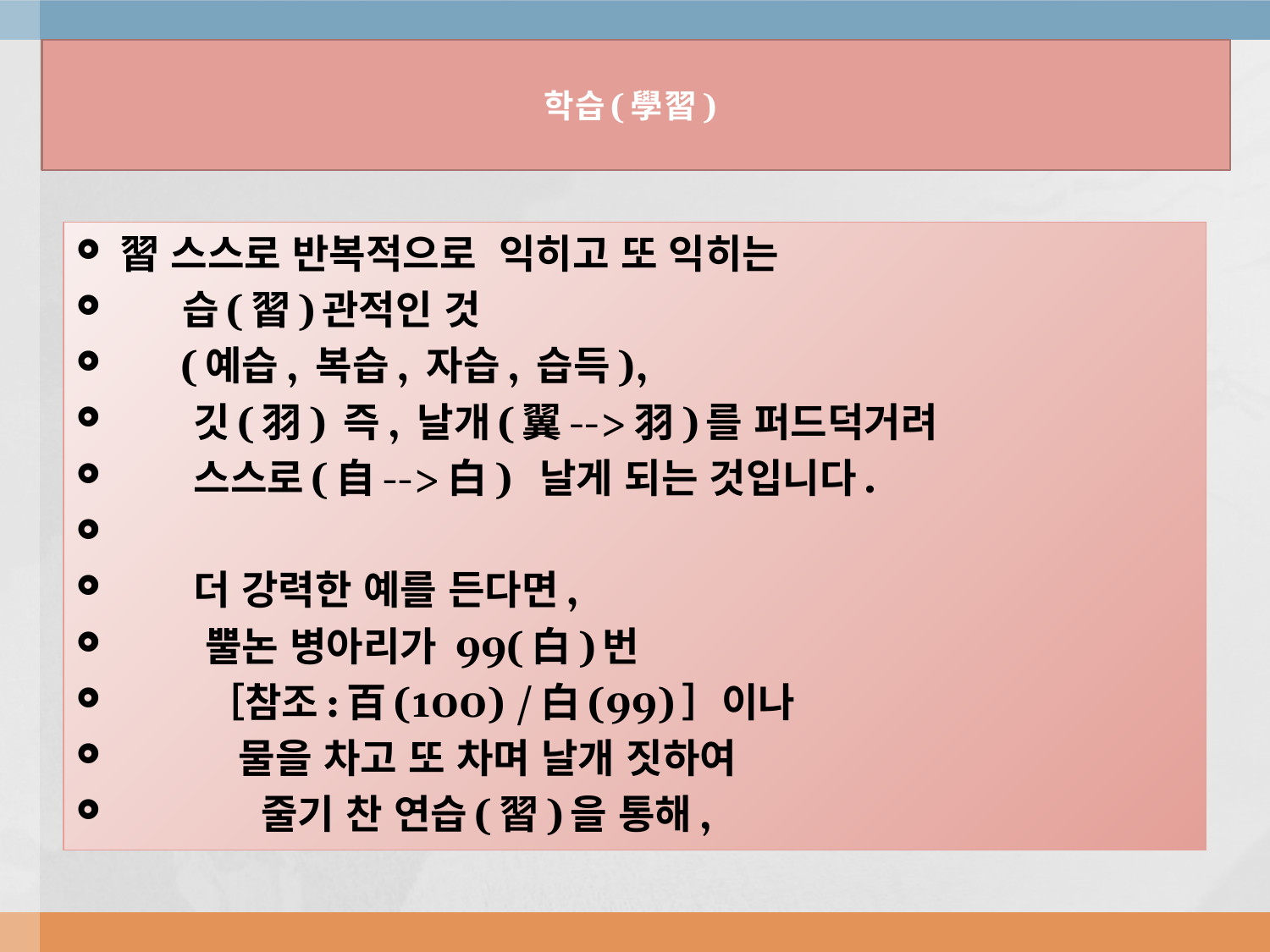

# 학습(學習)
習 스스로 반복적으로  익히고 또 익히는
     습(習)관적인 것
      (예습, 복습, 자습, 습득),
      깃(羽) 즉, 날개(翼-->羽)를 퍼드덕거려
      스스로(自-->白)  날게 되는 것입니다.

      더 강력한 예를 든다면,
       뿔논 병아리가 99(白)번
       ［참조:百(100) /白(99)］이나
          물을 차고 또 차며 날개 짓하여
            줄기 찬 연습(習)을 통해,